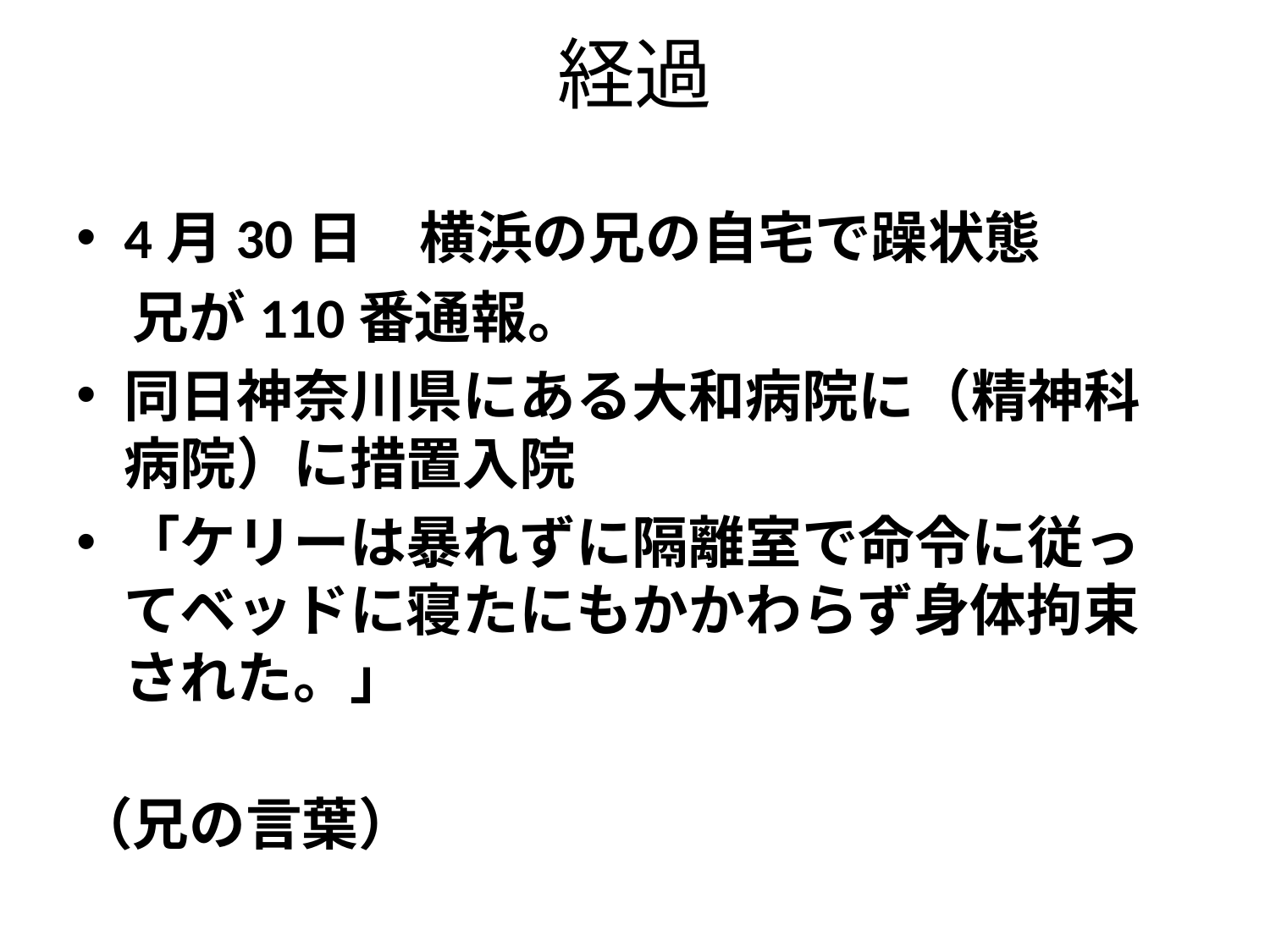

# 経過
4月30日　横浜の兄の自宅で躁状態
　兄が110番通報。
同日神奈川県にある大和病院に（精神科病院）に措置入院
「ケリーは暴れずに隔離室で命令に従ってベッドに寝たにもかかわらず身体拘束された。」
　　　　　　　　　　　　　　　　　　　（兄の言葉）